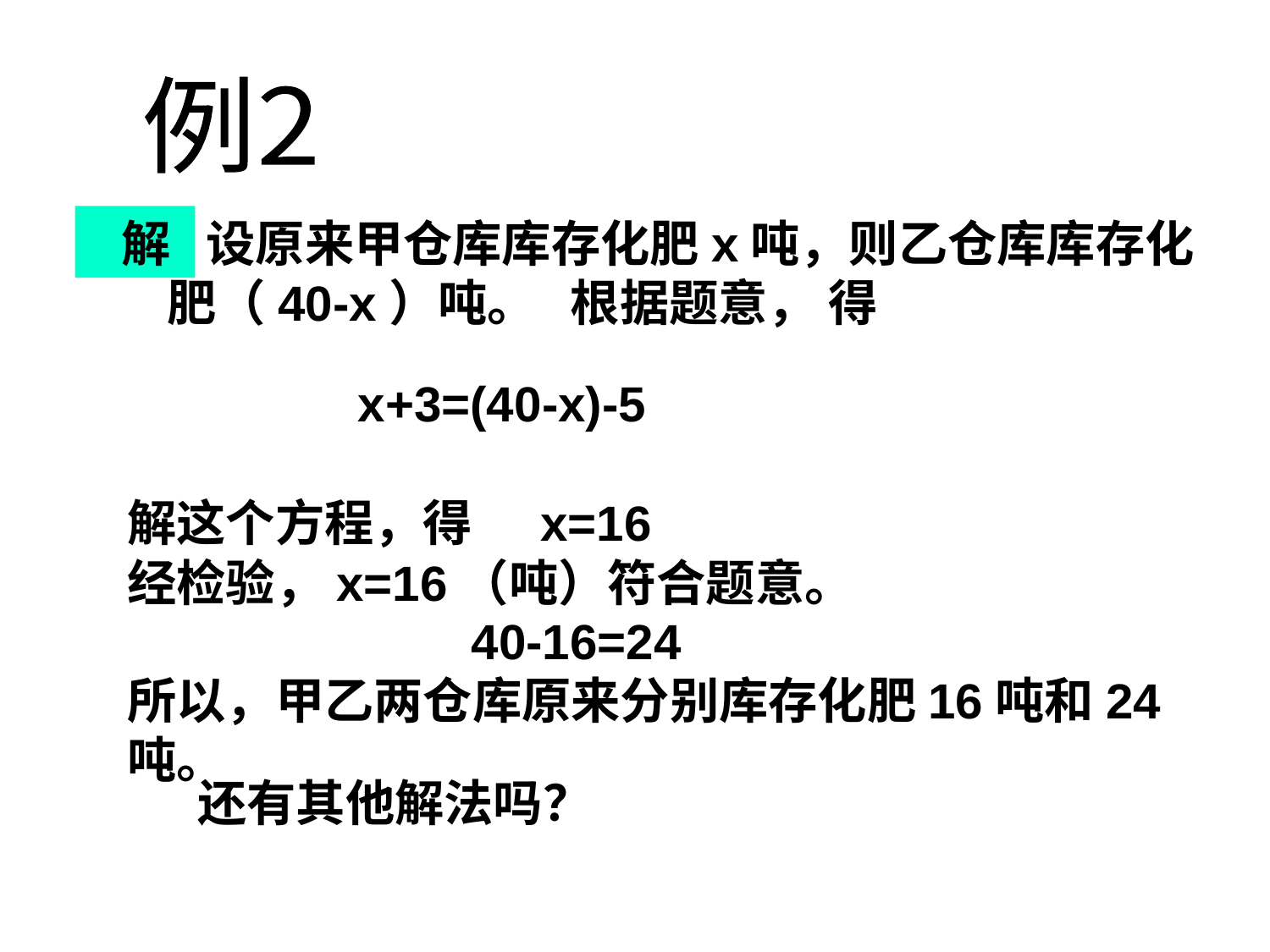

例2
  解
   设原来甲仓库库存化肥x吨，则乙仓库库存化肥（40-x）吨。   根据题意， 得
x+3=(40-x)-5
解这个方程，得     x=16
经检验，x=16（吨）符合题意。
                         40-16=24
所以，甲乙两仓库原来分别库存化肥16吨和24吨。

还有其他解法吗？